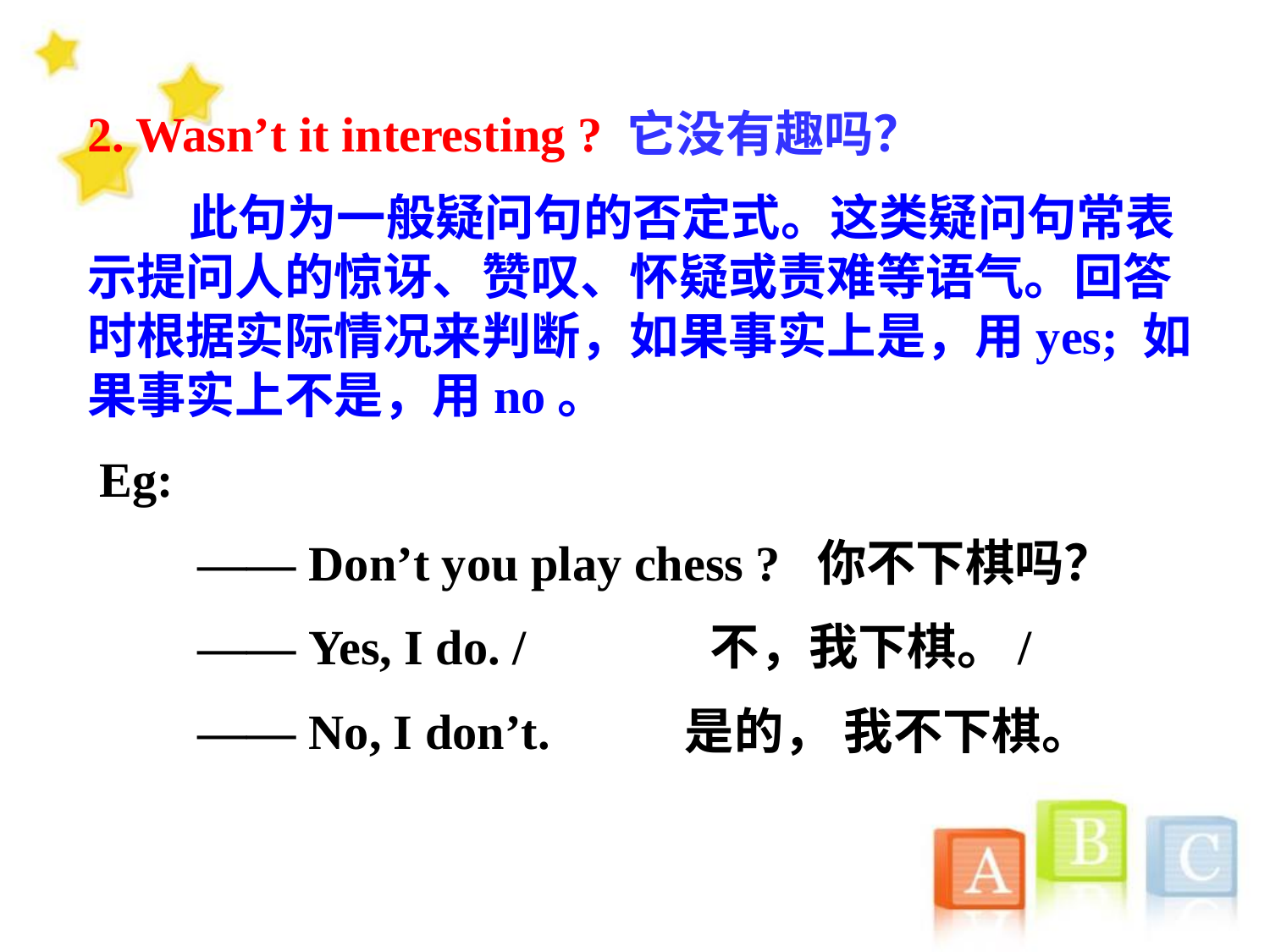

2. Wasn’t it interesting ? 它没有趣吗？
        此句为一般疑问句的否定式。这类疑问句常表示提问人的惊讶、赞叹、怀疑或责难等语气。回答时根据实际情况来判断，如果事实上是，用yes; 如果事实上不是，用no。
 Eg:
         —— Don’t you play chess ?  你不下棋吗？
         —— Yes, I do. /              不，我下棋。/
         —— No, I don’t.          是的， 我不下棋。